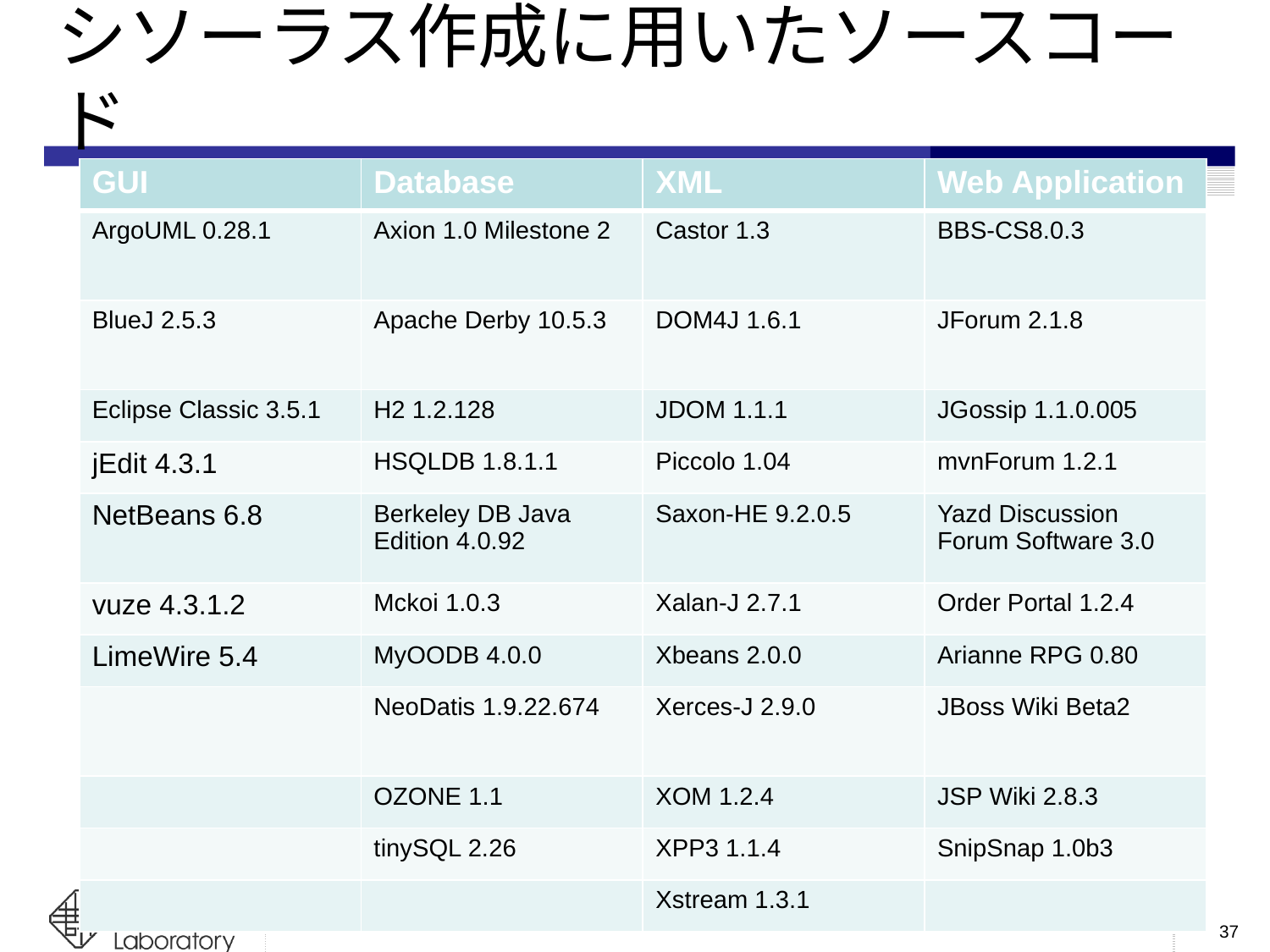

# シソーラス作成に用いたソースコード
| GUI | Database | XML | Web Application |
| --- | --- | --- | --- |
| ArgoUML 0.28.1 | Axion 1.0 Milestone 2 | Castor 1.3 | BBS-CS8.0.3 |
| BlueJ 2.5.3 | Apache Derby 10.5.3 | DOM4J 1.6.1 | JForum 2.1.8 |
| Eclipse Classic 3.5.1 | H2 1.2.128 | JDOM 1.1.1 | JGossip 1.1.0.005 |
| jEdit 4.3.1 | HSQLDB 1.8.1.1 | Piccolo 1.04 | mvnForum 1.2.1 |
| NetBeans 6.8 | Berkeley DB Java Edition 4.0.92 | Saxon-HE 9.2.0.5 | Yazd Discussion Forum Software 3.0 |
| vuze 4.3.1.2 | Mckoi 1.0.3 | Xalan-J 2.7.1 | Order Portal 1.2.4 |
| LimeWire 5.4 | MyOODB 4.0.0 | Xbeans 2.0.0 | Arianne RPG 0.80 |
|  | NeoDatis 1.9.22.674 | Xerces-J 2.9.0 | JBoss Wiki Beta2 |
|  | OZONE 1.1 | XOM 1.2.4 | JSP Wiki 2.8.3 |
|  | tinySQL 2.26 | XPP3 1.1.4 | SnipSnap 1.0b3 |
|  |  | Xstream 1.3.1 |  |
37